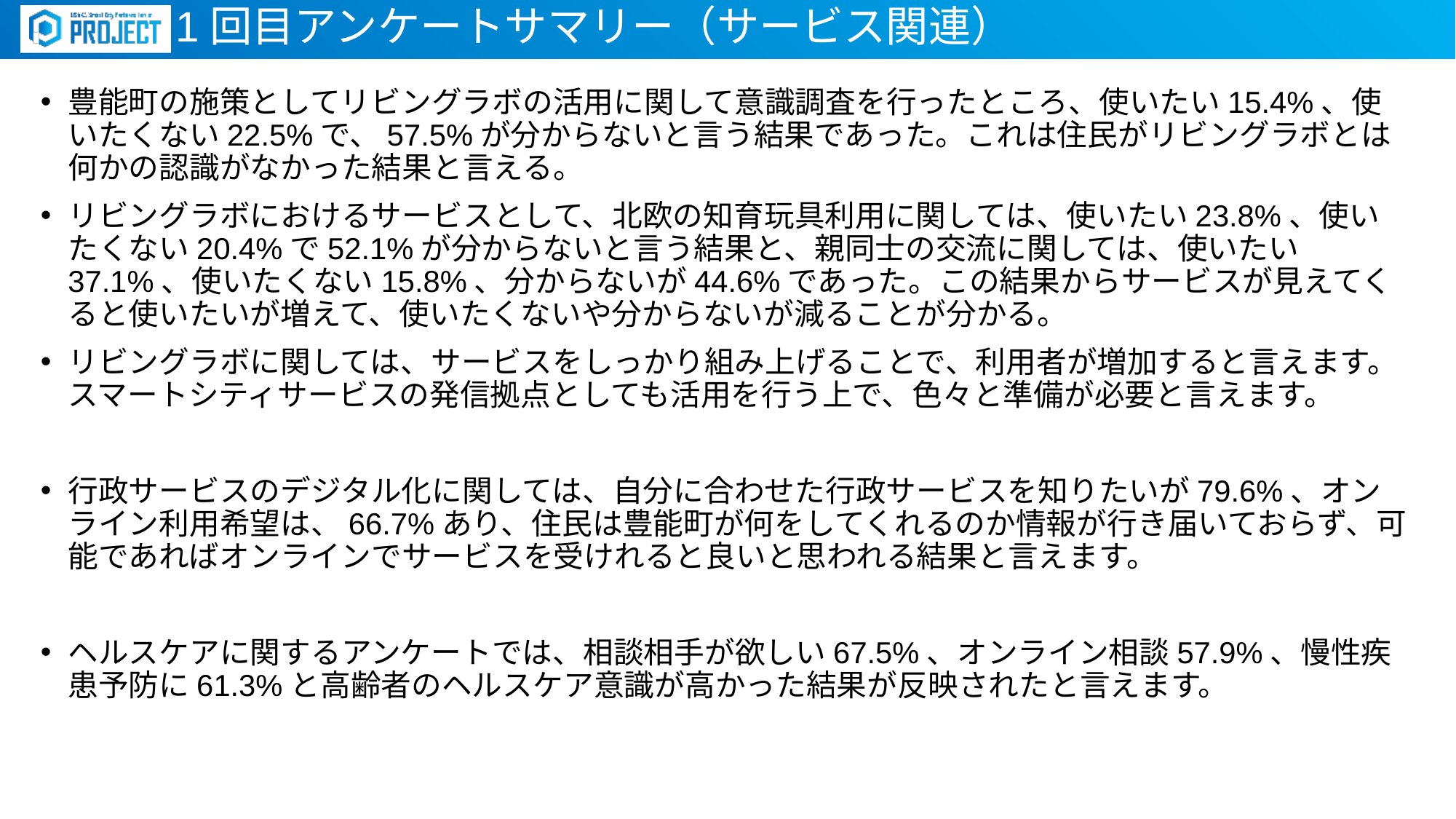

# 1回目アンケートサマリー（サービス関連）
豊能町の施策としてリビングラボの活用に関して意識調査を行ったところ、使いたい15.4%、使いたくない22.5%で、57.5%が分からないと言う結果であった。これは住民がリビングラボとは何かの認識がなかった結果と言える。
リビングラボにおけるサービスとして、北欧の知育玩具利用に関しては、使いたい23.8%、使いたくない20.4%で52.1%が分からないと言う結果と、親同士の交流に関しては、使いたい37.1%、使いたくない15.8%、分からないが44.6%であった。この結果からサービスが見えてくると使いたいが増えて、使いたくないや分からないが減ることが分かる。
リビングラボに関しては、サービスをしっかり組み上げることで、利用者が増加すると言えます。
スマートシティサービスの発信拠点としても活用を行う上で、色々と準備が必要と言えます。

行政サービスのデジタル化に関しては、自分に合わせた行政サービスを知りたいが79.6%、オンライン利用希望は、66.7%あり、住民は豊能町が何をしてくれるのか情報が行き届いておらず、可能であればオンラインでサービスを受けれると良いと思われる結果と言えます。

ヘルスケアに関するアンケートでは、相談相手が欲しい67.5%、オンライン相談57.9%、慢性疾患予防に61.3%と高齢者のヘルスケア意識が高かった結果が反映されたと言えます。